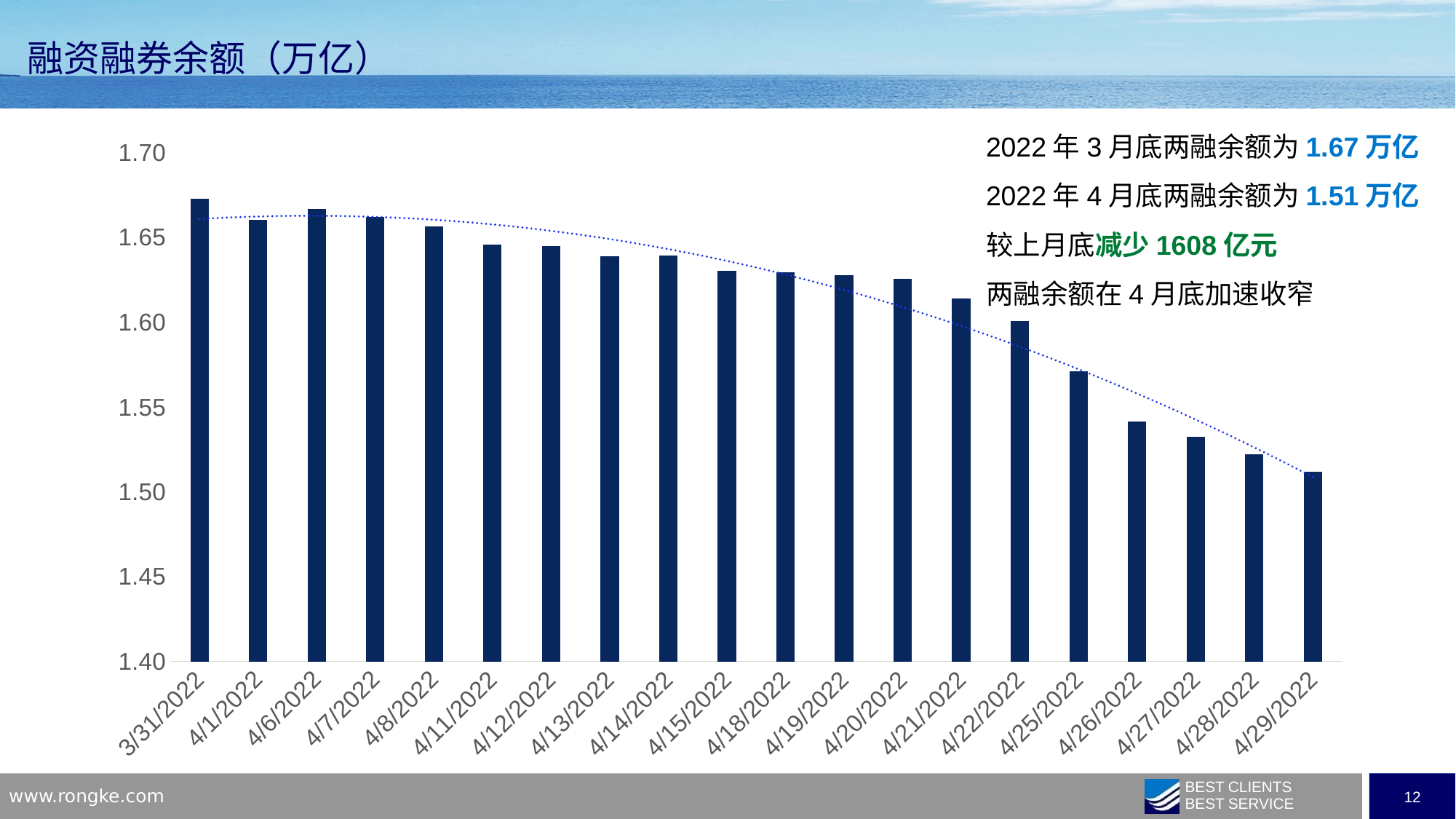

融资融券余额（万亿）
2022年3月底两融余额为1.67万亿
2022年4月底两融余额为1.51万亿
较上月底减少1608亿元
两融余额在4月底加速收窄

### Chart

| Category |  |
|---|---|
| 44651 | 1.6728391403040002 |
| 44652 | 1.660552397029 |
| 44657 | 1.666959635685 |
| 44658 | 1.6620362260300001 |
| 44659 | 1.6565030713989999 |
| 44662 | 1.64594659776 |
| 44663 | 1.6449132930669998 |
| 44664 | 1.639011251123 |
| 44665 | 1.63918126037 |
| 44666 | 1.6303580509670001 |
| 44669 | 1.629582385151 |
| 44670 | 1.6279306409799998 |
| 44671 | 1.625741616228 |
| 44672 | 1.613943240673 |
| 44673 | 1.6007723934 |
| 44676 | 1.571122503703 |
| 44677 | 1.541425698829 |
| 44678 | 1.532627266816 |
| 44679 | 1.522348484831 |
| 44680 | 1.5120421480569999 |